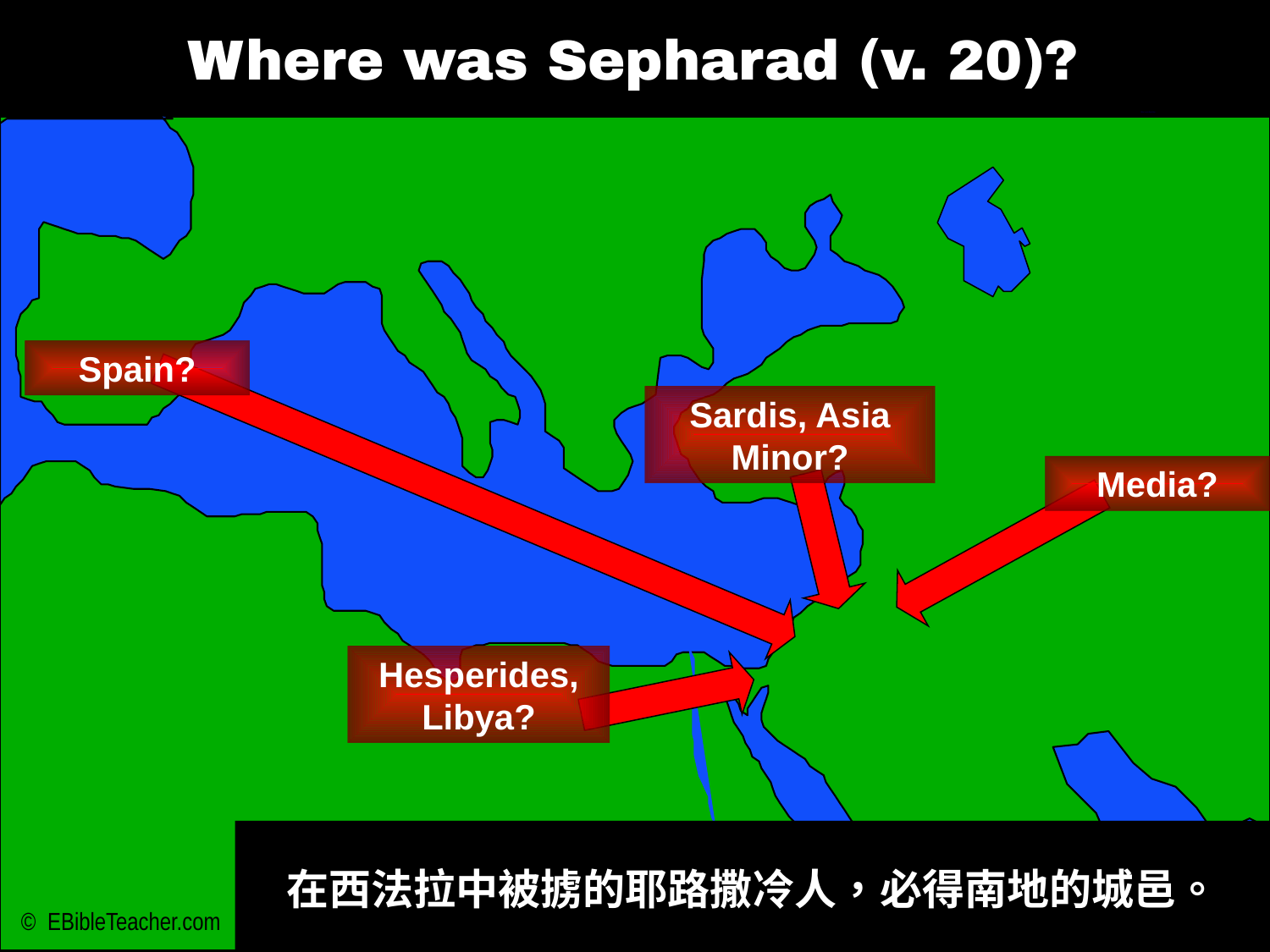

Where was Sepharad (v. 20)?
Bible Lands Blank Map

Spain?
Sardis, Asia Minor?
Media?

Hesperides, Libya?

在西法拉中被掳的耶路撒冷人，必得南地的城邑。
©  EBibleTeacher.com